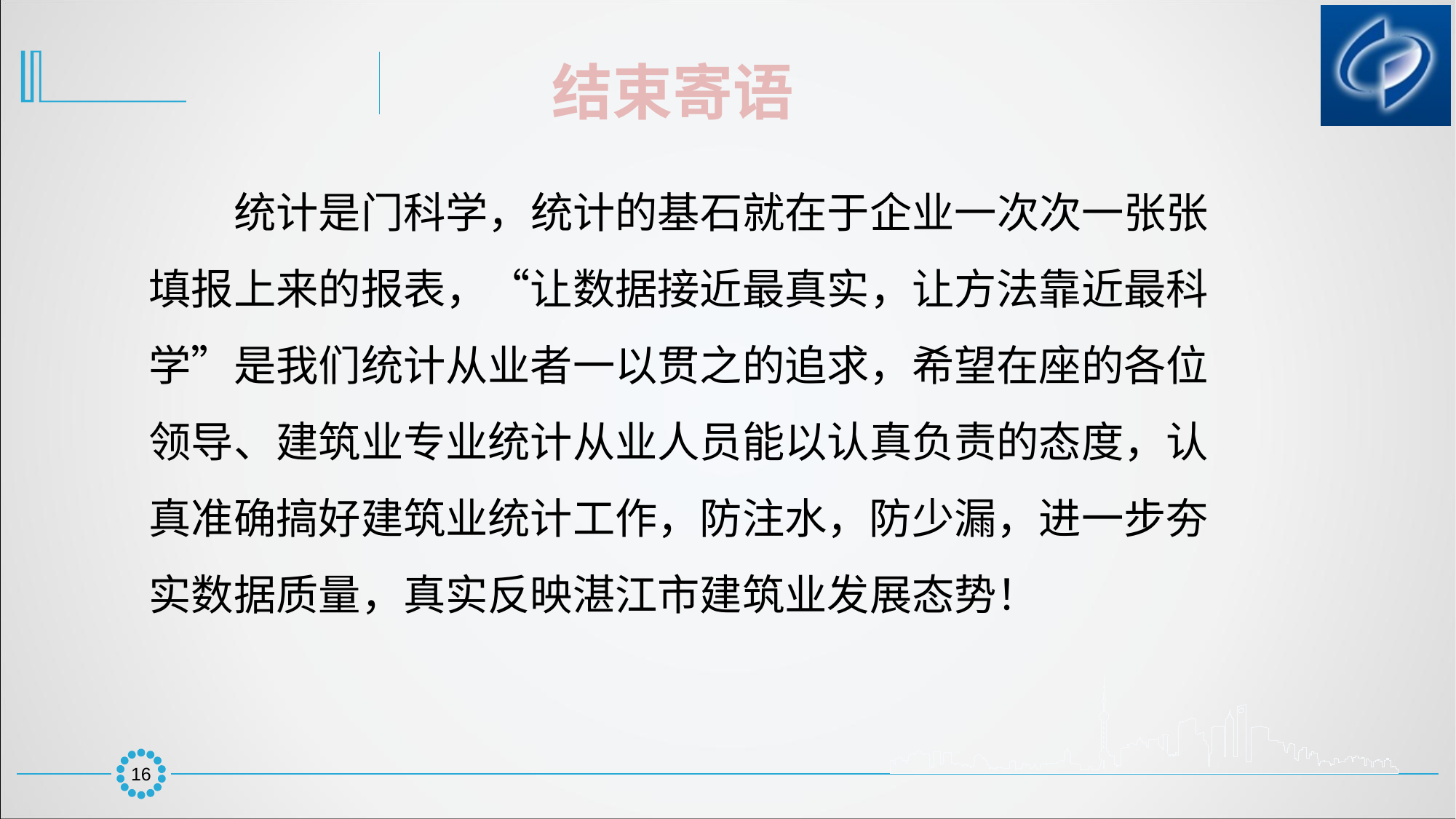

结束寄语
统计是门科学，统计的基石就在于企业一次次一张张填报上来的报表，“让数据接近最真实，让方法靠近最科学”是我们统计从业者一以贯之的追求，希望在座的各位领导、建筑业专业统计从业人员能以认真负责的态度，认真准确搞好建筑业统计工作，防注水，防少漏，进一步夯实数据质量，真实反映湛江市建筑业发展态势！
16